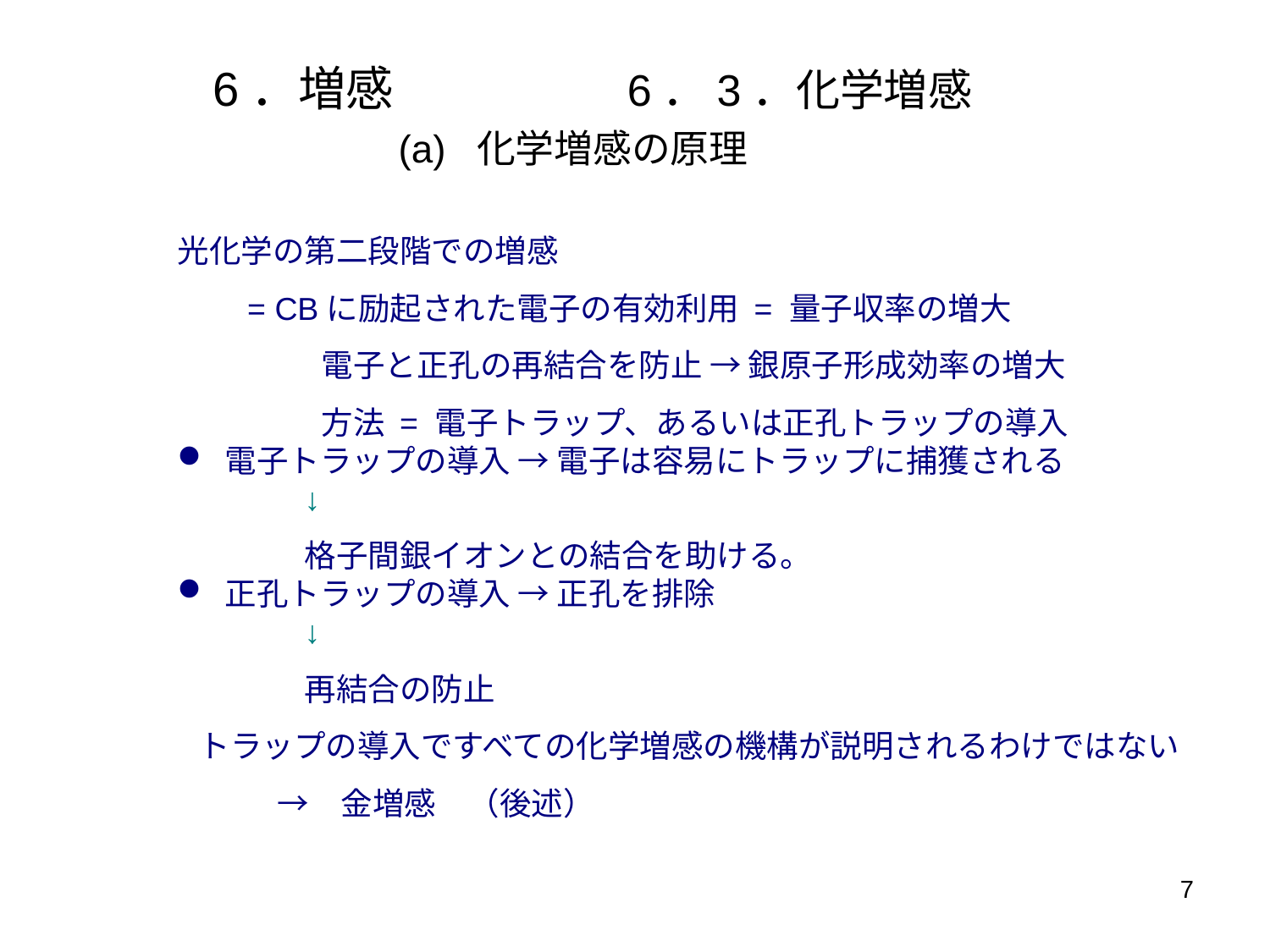

# 6．増感　　　　   6．3．化学増感 (a)  化学増感の原理
光化学の第二段階での増感
= CBに励起された電子の有効利用 = 量子収率の増大
電子と正孔の再結合を防止 → 銀原子形成効率の増大
方法 = 電子トラップ、あるいは正孔トラップの導入
電子トラップの導入 → 電子は容易にトラップに捕獲される
	↓
格子間銀イオンとの結合を助ける。
正孔トラップの導入 → 正孔を排除
	↓
再結合の防止
トラップの導入ですべての化学増感の機構が説明されるわけではない
→　金増感　（後述）

7